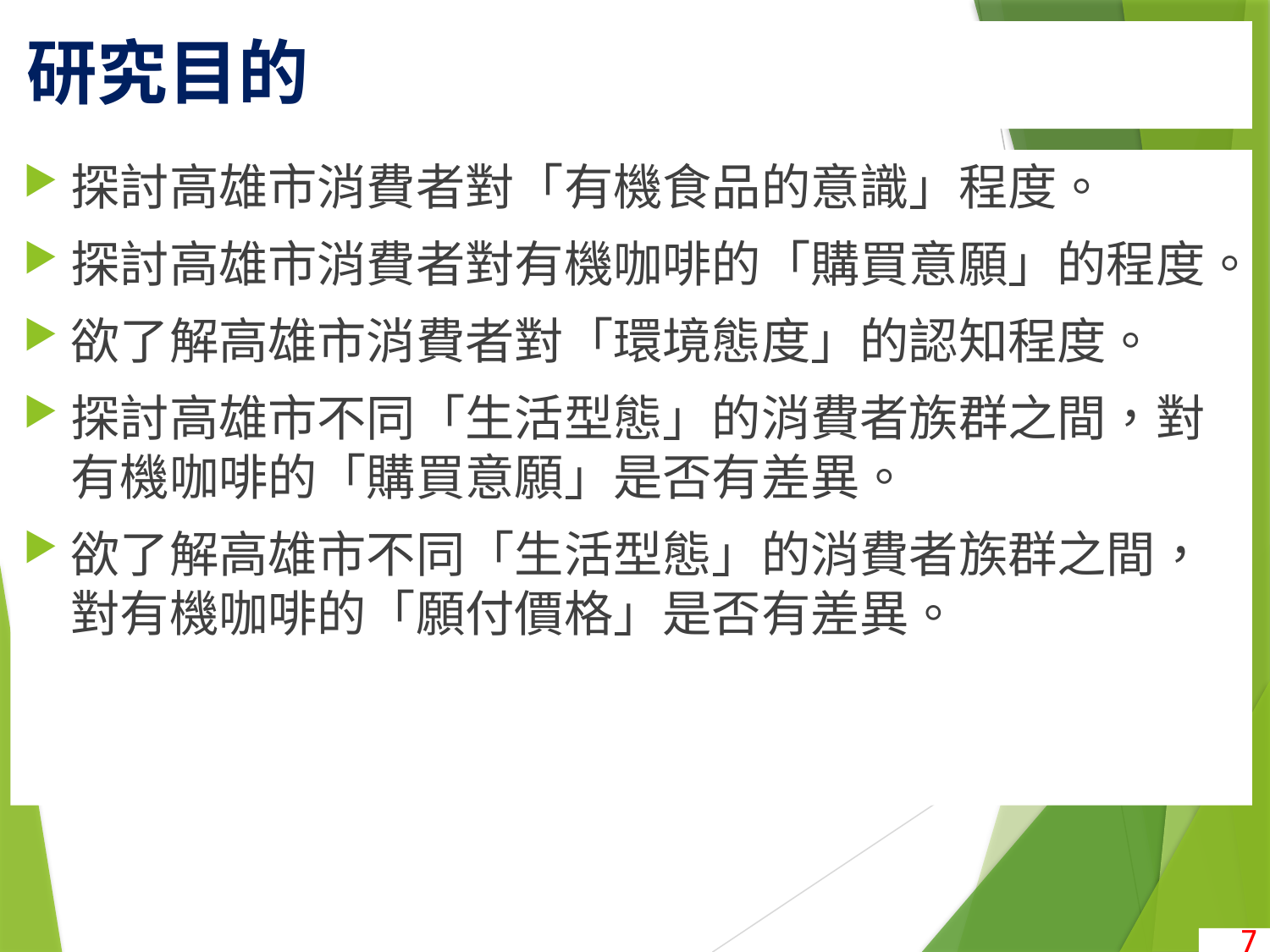

# 研究目的
探討高雄市消費者對「有機食品的意識」程度。
探討高雄市消費者對有機咖啡的「購買意願」的程度。
欲了解高雄市消費者對「環境態度」的認知程度。
探討高雄市不同「生活型態」的消費者族群之間，對有機咖啡的「購買意願」是否有差異。
欲了解高雄市不同「生活型態」的消費者族群之間，對有機咖啡的「願付價格」是否有差異。

7